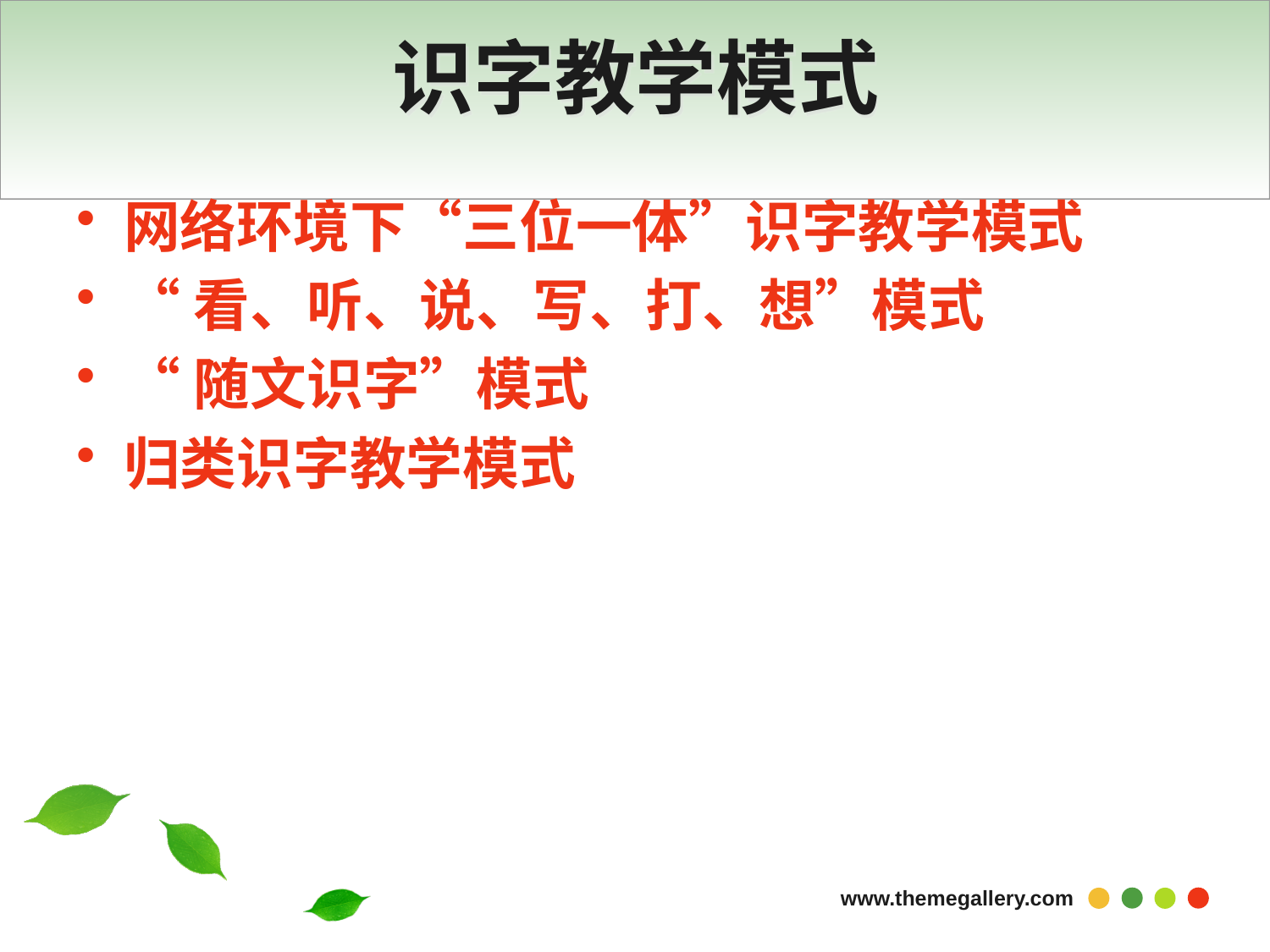

# 识字教学模式
网络环境下“三位一体”识字教学模式
“看、听、说、写、打、想”模式
“随文识字”模式
归类识字教学模式